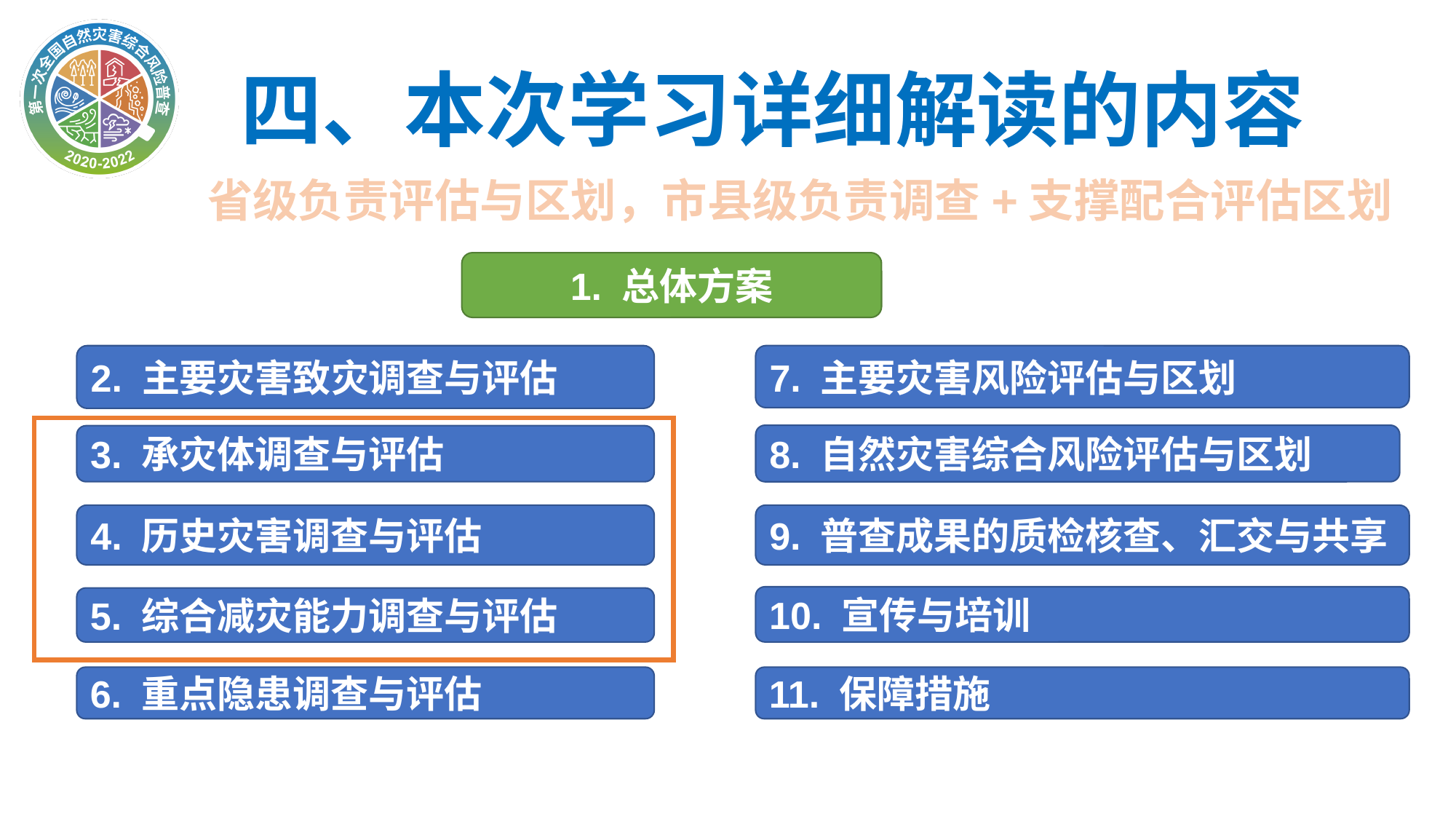

四、本次学习详细解读的内容
省级负责评估与区划，市县级负责调查+支撑配合评估区划
1. 总体方案
2. 主要灾害致灾调查与评估
7. 主要灾害风险评估与区划

8. 自然灾害综合风险评估与区划
3. 承灾体调查与评估
4. 历史灾害调查与评估
9. 普查成果的质检核查、汇交与共享
10. 宣传与培训
5. 综合减灾能力调查与评估
6. 重点隐患调查与评估
11. 保障措施